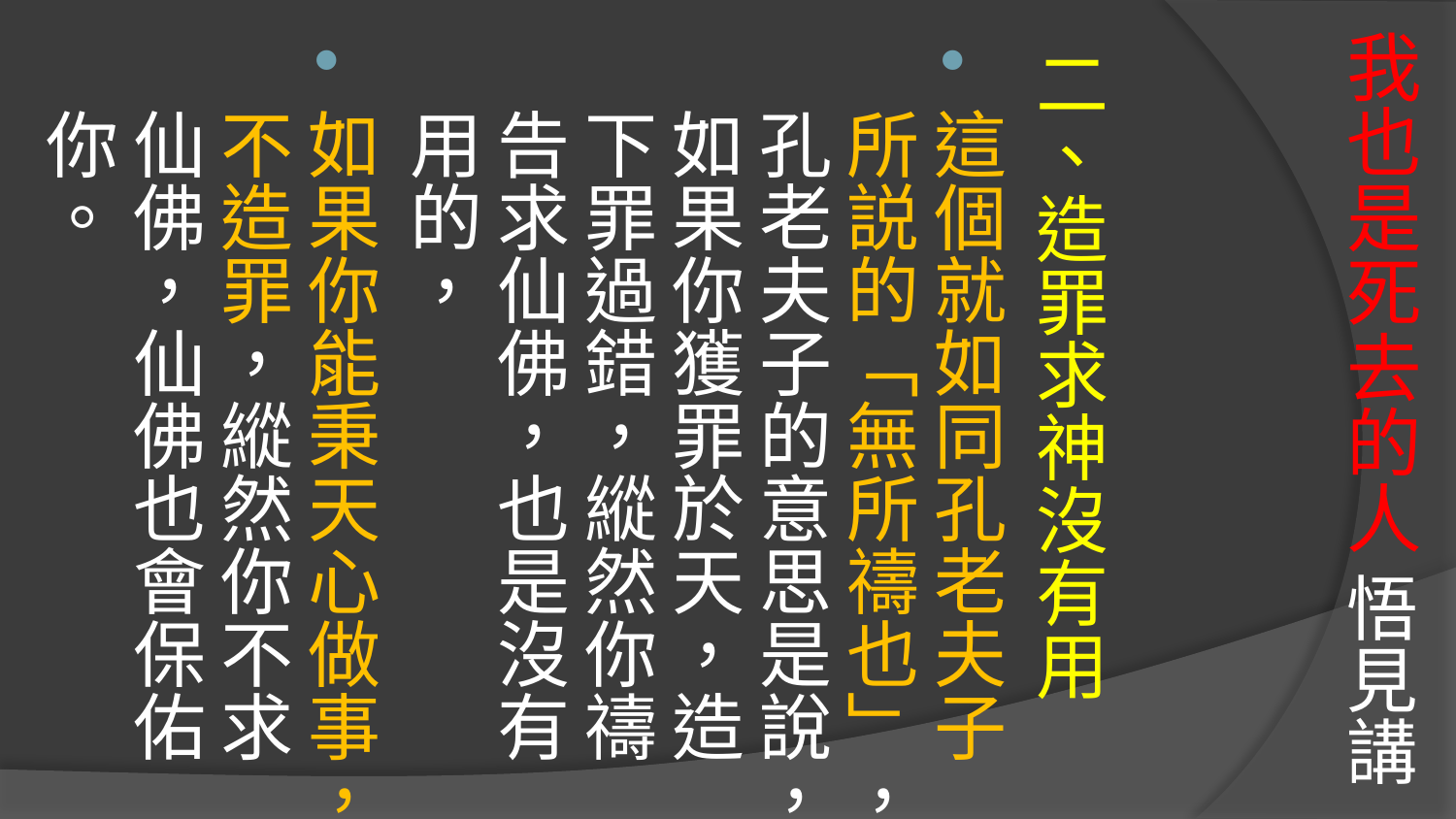

# 我也是死去的人 悟見講
二、造罪求神沒有用
這個就如同孔老夫子所説的「無所禱也」，孔老夫子的意思是說，如果你獲罪於天，造下罪過錯，縱然你禱告求仙佛，也是沒有用的，
如果你能秉天心做事，不造罪，縱然你不求仙佛，仙佛也會保佑你。